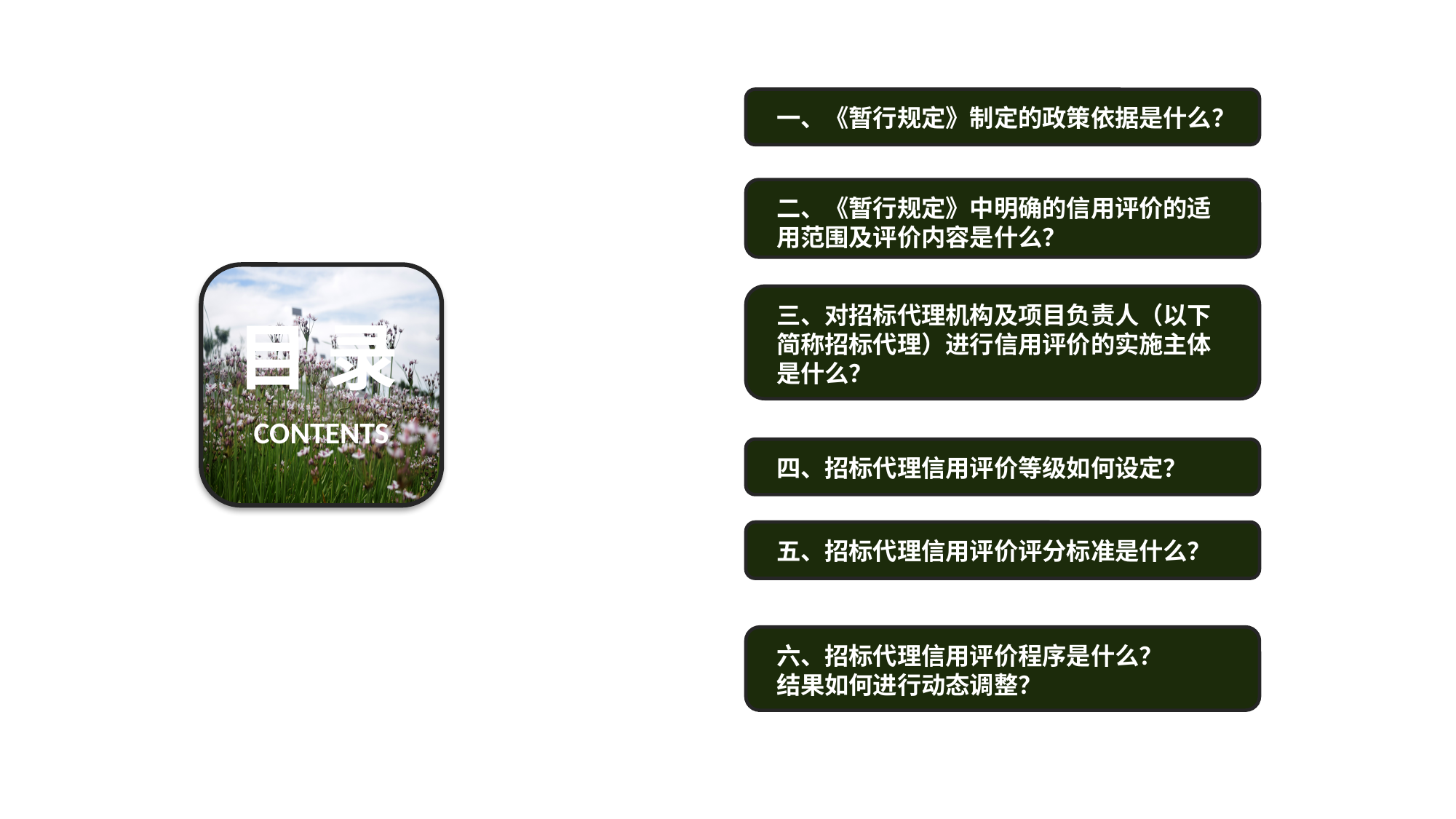

一、《暂行规定》制定的政策依据是什么？

二、《暂行规定》中明确的信用评价的适     用范围及评价内容是什么？

三、对招标代理机构及项目负责人（以下简称招标代理）进行信用评价的实施主体是什么？
目 录
CONTENTS

四、招标代理信用评价等级如何设定？

五、招标代理信用评价评分标准是什么？

六、招标代理信用评价程序是什么？
结果如何进行动态调整？